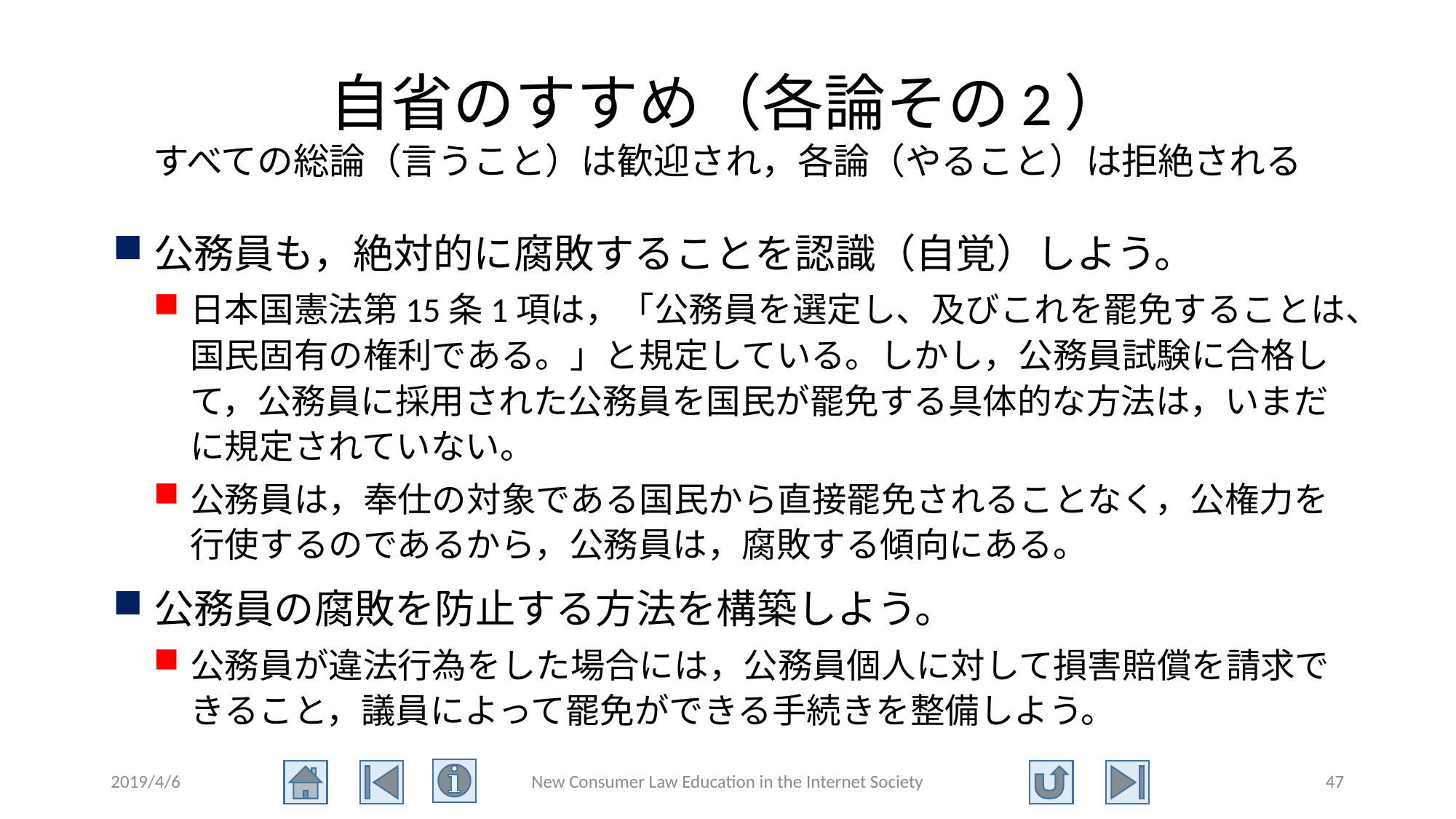

# 自省のすすめ（各論その2） すべての総論（言うこと）は歓迎され，各論（やること）は拒絶される
公務員も，絶対的に腐敗することを認識（自覚）しよう。
日本国憲法第15条1項は，「公務員を選定し、及びこれを罷免することは、国民固有の権利である。」と規定している。しかし，公務員試験に合格して，公務員に採用された公務員を国民が罷免する具体的な方法は，いまだに規定されていない。
公務員は，奉仕の対象である国民から直接罷免されることなく，公権力を行使するのであるから，公務員は，腐敗する傾向にある。
公務員の腐敗を防止する方法を構築しよう。
公務員が違法行為をした場合には，公務員個人に対して損害賠償を請求できること，議員によって罷免ができる手続きを整備しよう。

2019/4/6
New Consumer Law Education in the Internet Society
47